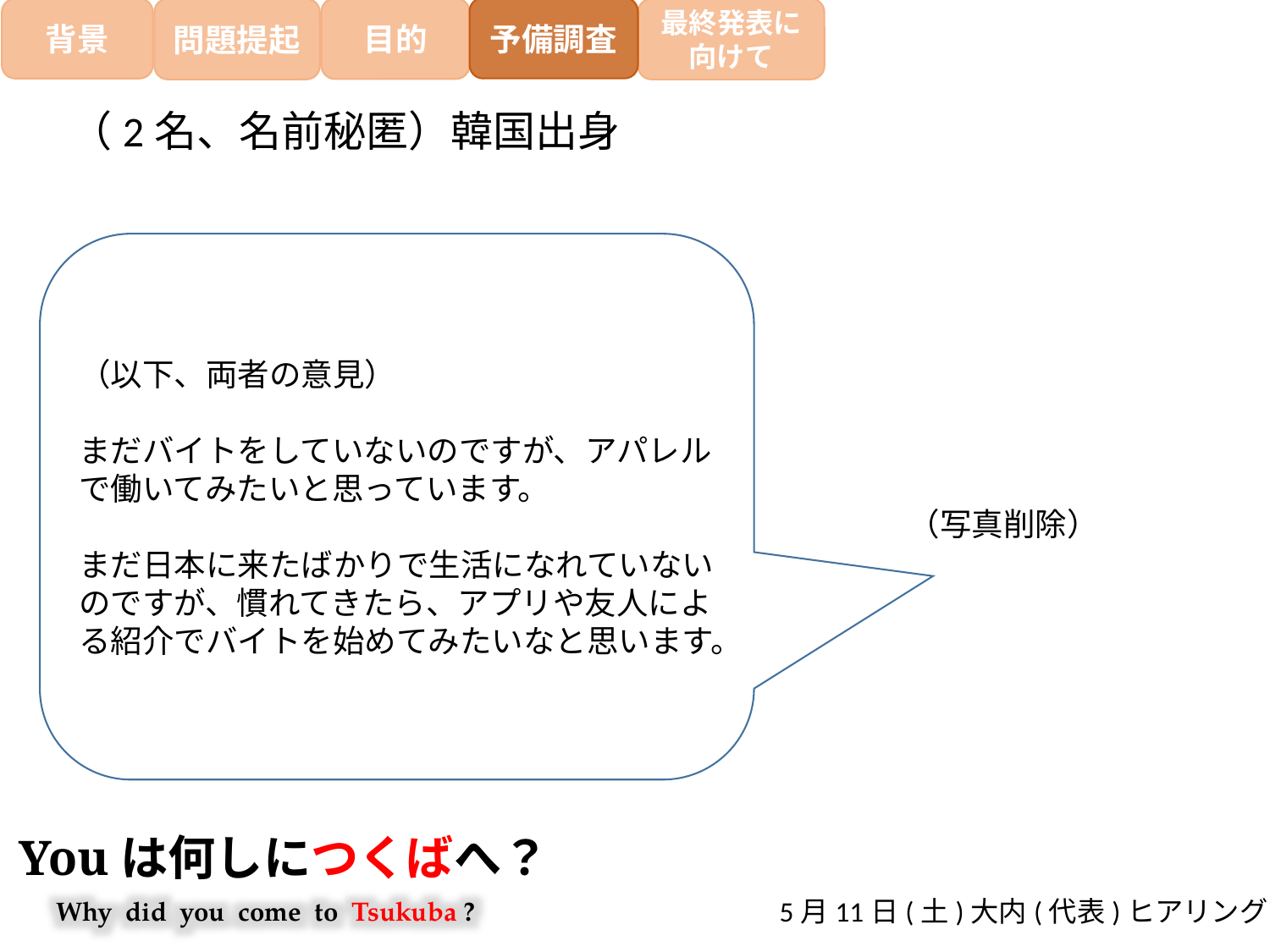

予備調査
目的
背景
問題提起
最終発表に
向けて
（2名、名前秘匿）韓国出身
（以下、両者の意見）

まだバイトをしていないのですが、アパレルで働いてみたいと思っています。

まだ日本に来たばかりで生活になれていないのですが、慣れてきたら、アプリや友人による紹介でバイトを始めてみたいなと思います。
（写真削除）
Youは何しにつくばへ？
5月11日(土)大内(代表)ヒアリング
Why  did  you  come  to  Tsukuba ?